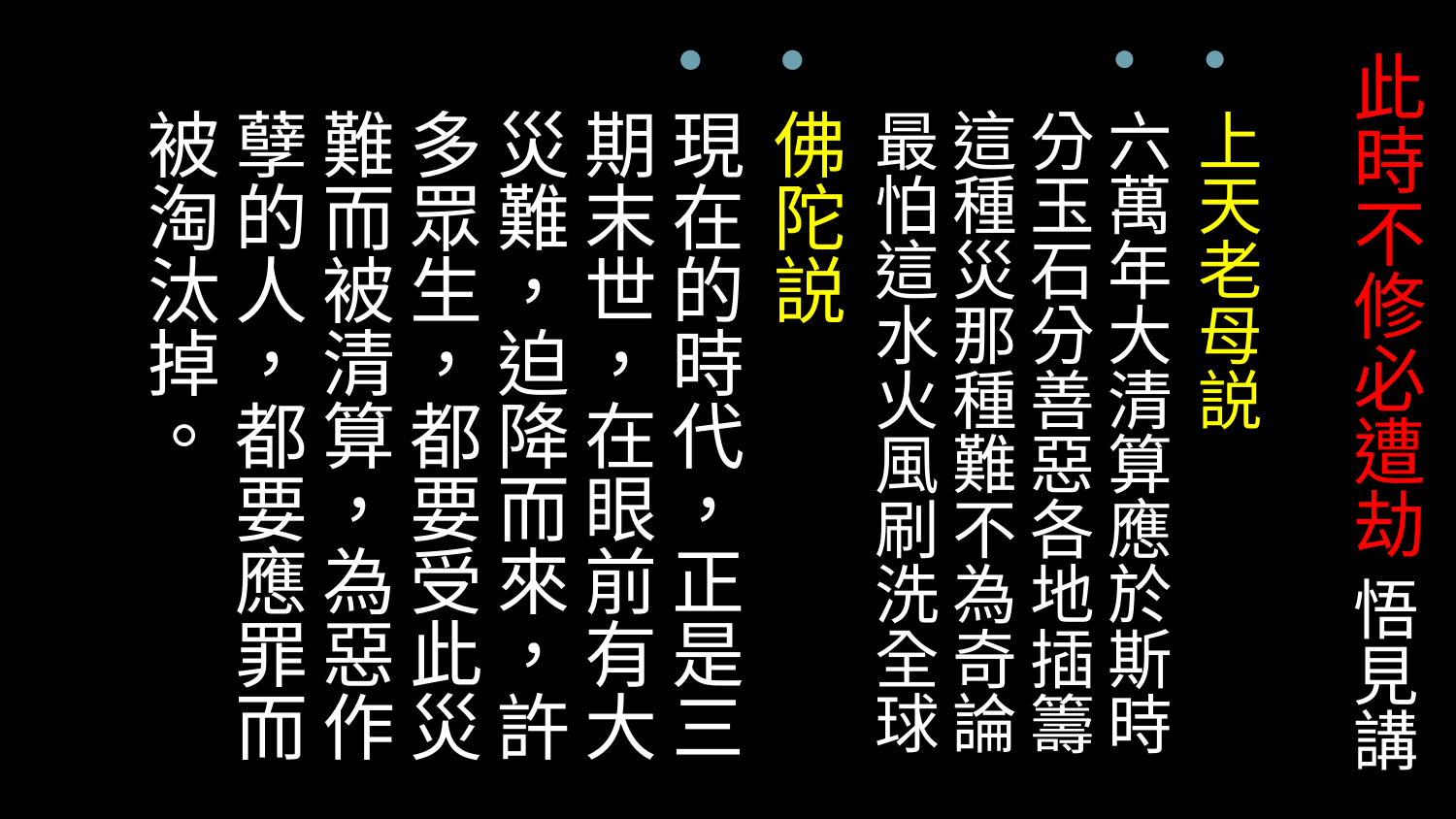

# 此時不修必遭劫 悟見講
上天老母説
六萬年大清算應於斯時分玉石分善惡各地插籌這種災那種難不為奇論最怕這水火風刷洗全球
佛陀説
現在的時代，正是三期末世，在眼前有大災難，迫降而來，許多眾生，都要受此災難而被清算，為惡作孽的人，都要應罪而被淘汰掉。